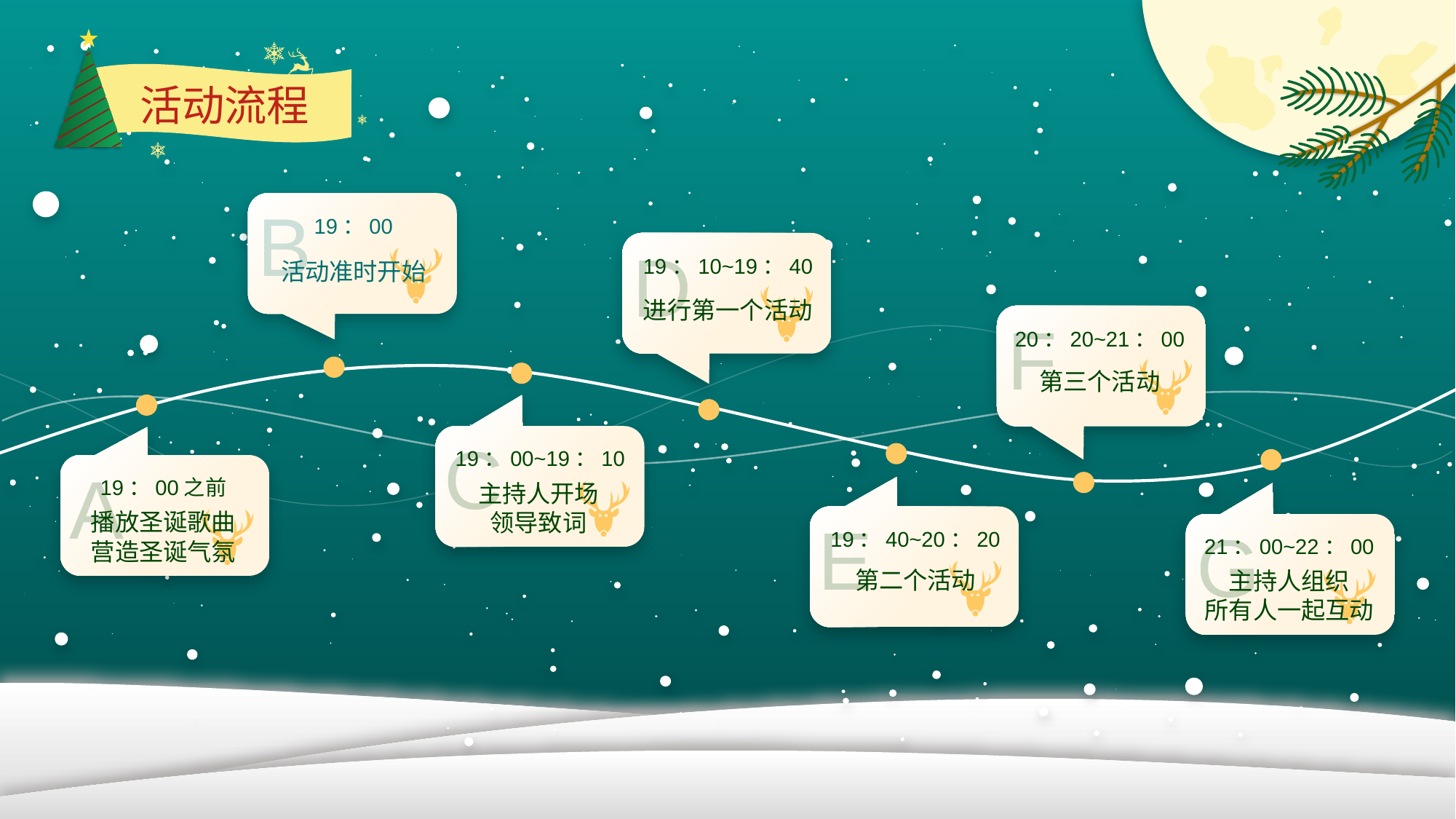

活动流程

B

19：00
D

19：10~19：40

活动准时开始

进行第一个活动
F

20：20~21：00

第三个活动

C

19：00~19：10

A

19：00之前

主持人开场
领导致词

播放圣诞歌曲
营造圣诞气氛
E

G

19：40~20：20
21：00~22：00
第二个活动
主持人组织
所有人一起互动